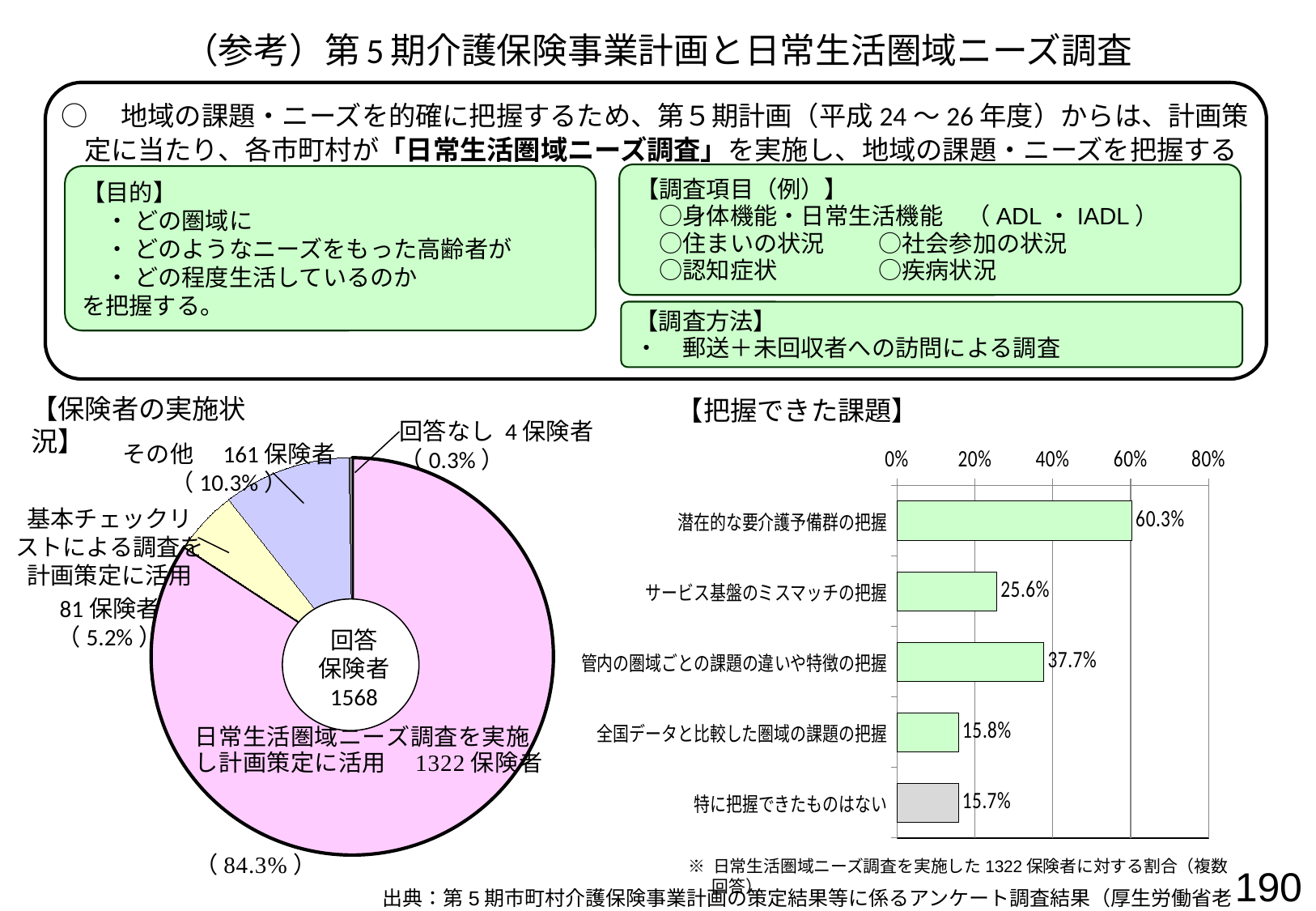

# （参考）第5期介護保険事業計画と日常生活圏域ニーズ調査
○　地域の課題・ニーズを的確に把握するため、第５期計画（平成24～26年度）からは、計画策定に当たり、各市町村が「日常生活圏域ニーズ調査」を実施し、地域の課題・ニーズを把握することとした。

【調査項目（例）】
　○身体機能・日常生活機能　（ADL・IADL）
　○住まいの状況	○社会参加の状況
　○認知症状	○疾病状況
【目的】
　・ どの圏域に
　・ どのようなニーズをもった高齢者が
　・ どの程度生活しているのか
を把握する。
【調査方法】
・　郵送＋未回収者への訪問による調査
【保険者の実施状況】
【把握できた課題】
回答なし 4保険者（0.3%）

### Chart

| Category | 割合 |
|---|---|
| 日常生活圏域ニーズ調査を実施し計画策定に活用 | 1322.0 |
| 基本チェックリストによる調査を活用 | 81.0 |
| その他 | 161.0 |
| 回答なし | 4.0 |
その他　161保険者
（10.3%）

### Chart

| Category | 列1 |
|---|---|
| 潜在的な要介護予備群の把握 | 0.6028744326777641 |
| サービス基盤のミスマッチの把握 | 0.25642965204236007 |
| 管内の圏域ごとの課題の違いや特徴の把握 | 0.37745839636913897 |
| 全国データと比較した圏域の課題の把握 | 0.15809379727685324 |
| 特に把握できたものはない | 0.1573373676248109 |
基本チェックリストによる調査を計画策定に活用
81保険者（5.2%）

回答
保険者
1568
※ 日常生活圏域ニーズ調査を実施した1322保険者に対する割合（複数回答）
190
出典：第5期市町村介護保険事業計画の策定結果等に係るアンケート調査結果（厚生労働省老健局）